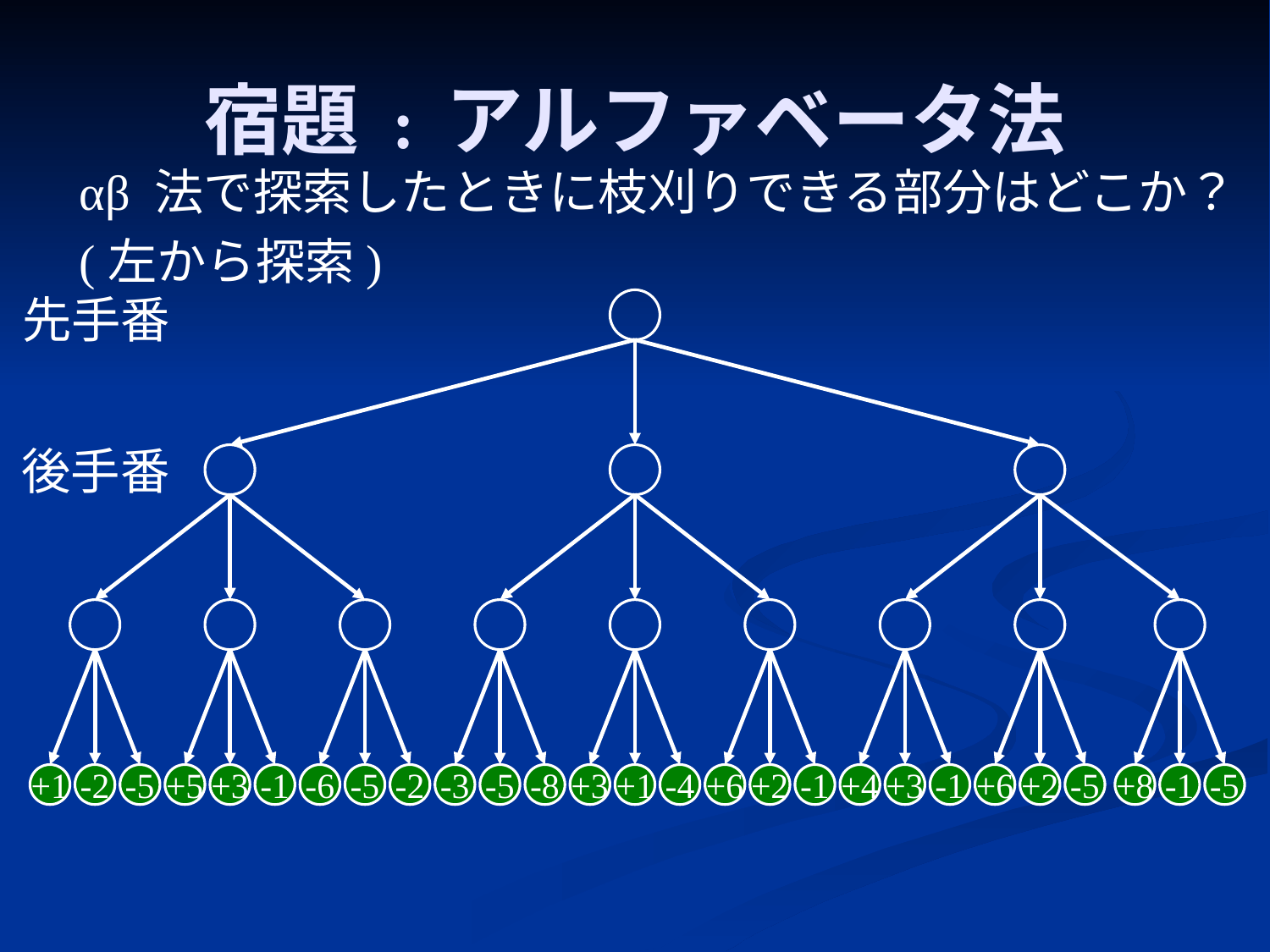

# 宿題 : アルファベータ法
αβ 法で探索したときに枝刈りできる部分はどこか？
(左から探索)
先手番

後手番

+1
-2
-5
+5
+3
-1
-6
-5
-2
-3
-5
-8
+3
+1
-4
+6
+2
-1
+4
+3
-1
+6
+2
-5
+8
-1
-5